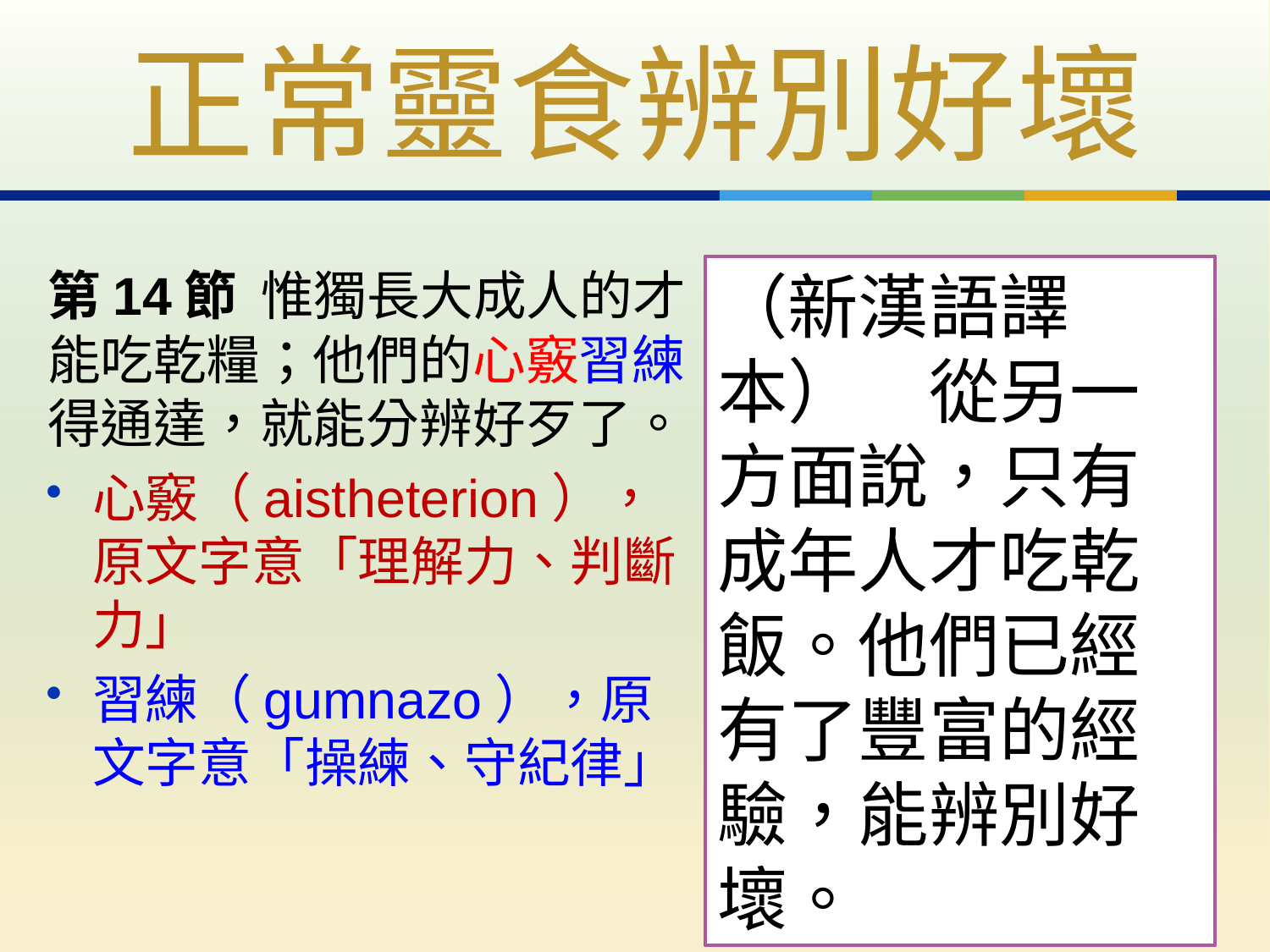

# 正常靈食辨別好壞
（新漢語譯本）　從另一方面說，只有成年人才吃乾飯。他們已經有了豐富的經驗，能辨別好壞。
第14節  惟獨長大成人的才能吃乾糧；他們的心竅習練得通達，就能分辨好歹了。
心竅（aistheterion），原文字意「理解力、判斷力」
習練（gumnazo），原文字意「操練、守紀律」